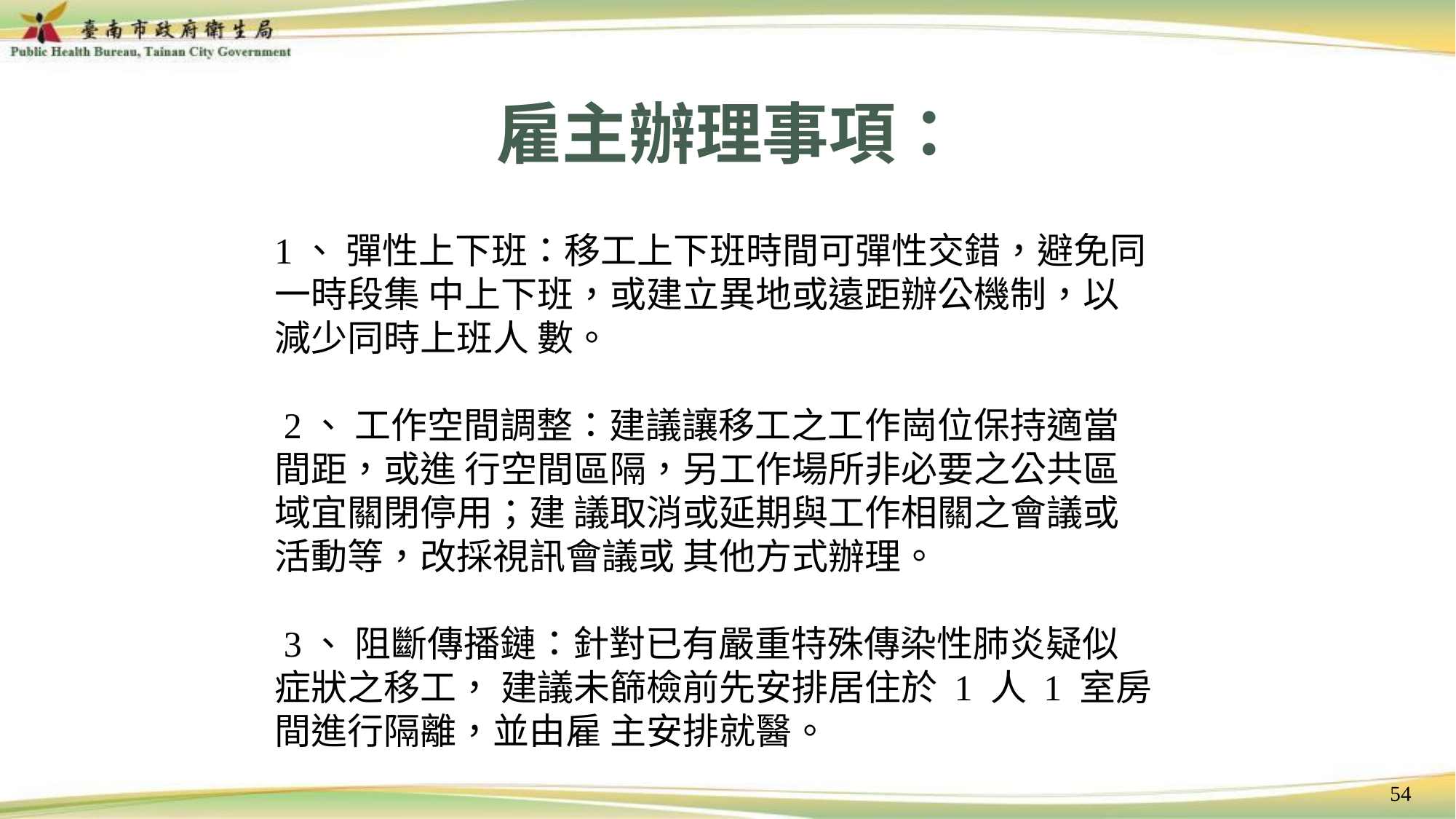

# 雇主辦理事項：
1、 彈性上下班：移工上下班時間可彈性交錯，避免同一時段集 中上下班，或建立異地或遠距辦公機制，以減少同時上班人 數。

 2、 工作空間調整：建議讓移工之工作崗位保持適當間距，或進 行空間區隔，另工作場所非必要之公共區域宜關閉停用；建 議取消或延期與工作相關之會議或活動等，改採視訊會議或 其他方式辦理。

 3、 阻斷傳播鏈：針對已有嚴重特殊傳染性肺炎疑似症狀之移工， 建議未篩檢前先安排居住於 1 人 1 室房間進行隔離，並由雇 主安排就醫。
54